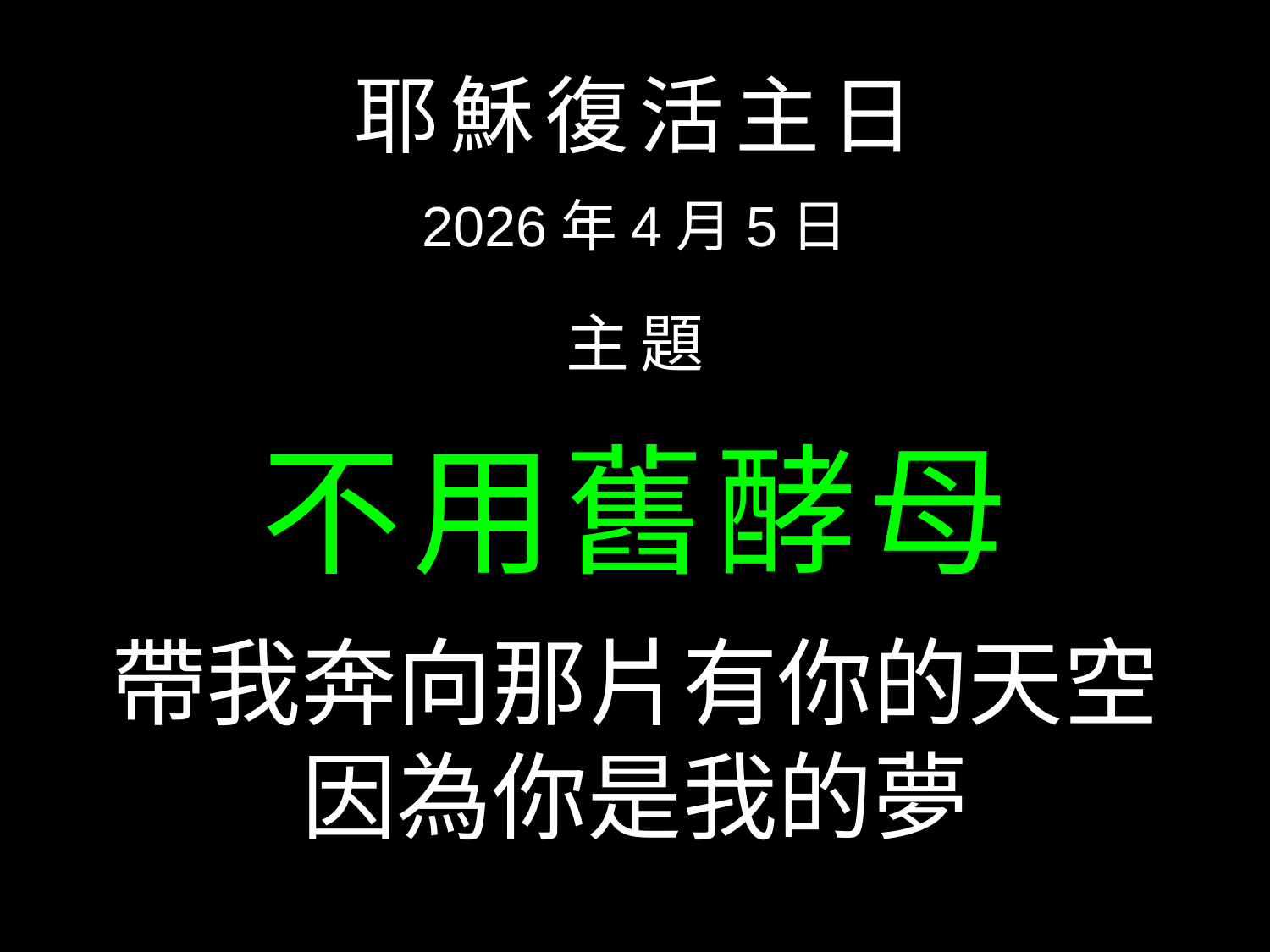

耶穌復活主日
2026年4月5日

主題
不用舊酵母
帶我奔向那片有你的天空
因為你是我的夢